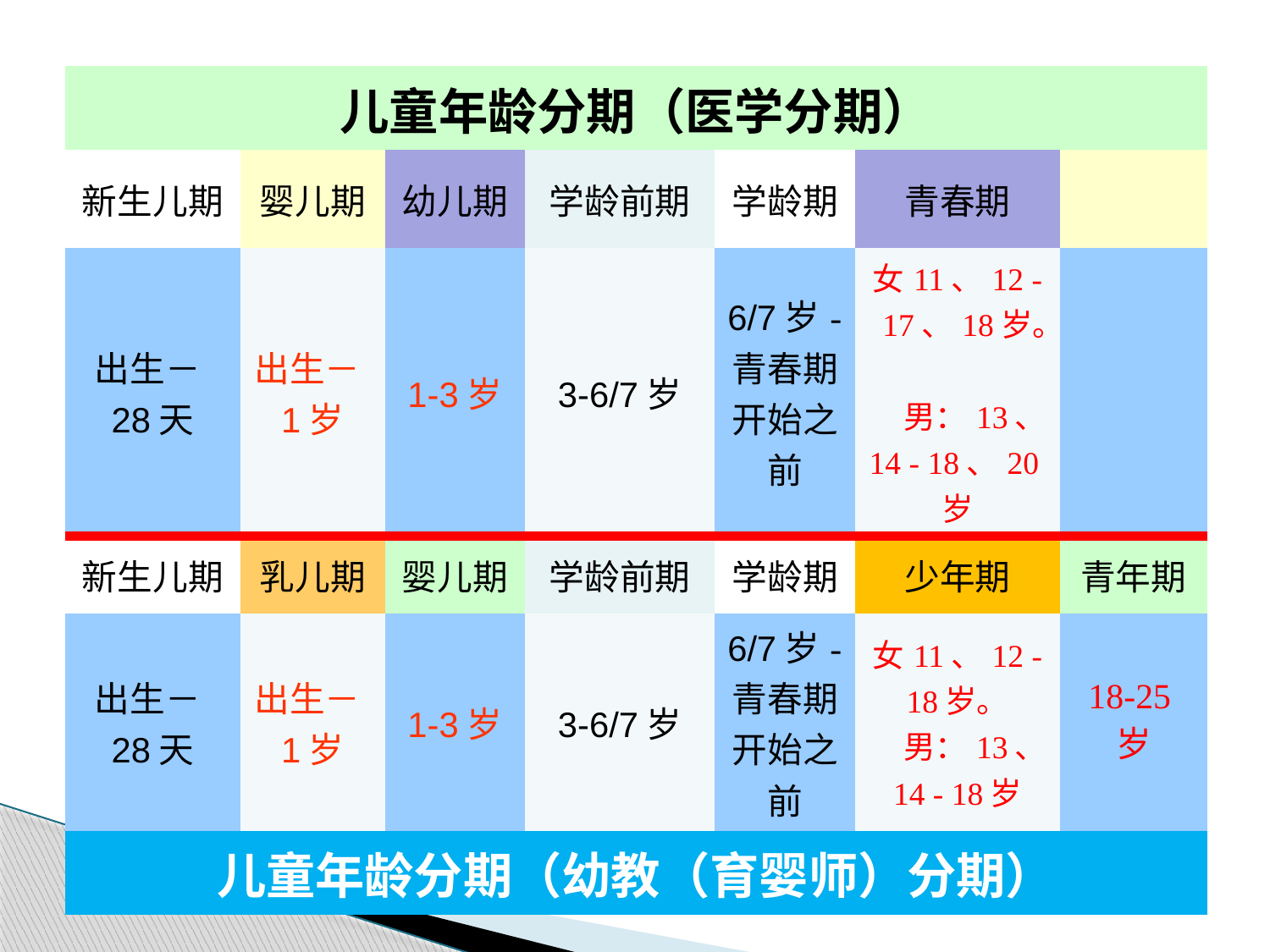

| 儿童年龄分期（医学分期） |  |  |  |  |  |  |
| --- | --- | --- | --- | --- | --- | --- |
| 新生儿期 | 婴儿期 | 幼儿期 | 学龄前期 | 学龄期 | 青春期 |  |
| 出生－28天 | 出生－1岁 | 1-3岁 | 3-6/7岁 | 6/7岁-青春期开始之前 | 女11、12 - 17、18岁。 男：13、14 - 18、20岁 |  |
| 新生儿期 | 乳儿期 | 婴儿期 | 学龄前期 | 学龄期 | 少年期 | 青年期 |
| 出生－28天 | 出生－1岁 | 1-3岁 | 3-6/7岁 | 6/7岁-青春期开始之前 | 女11、12 - 18岁。 男：13、14 - 18岁 | 18-25岁 |
| 儿童年龄分期（幼教（育婴师）分期） |  |  |  |  |  |  |